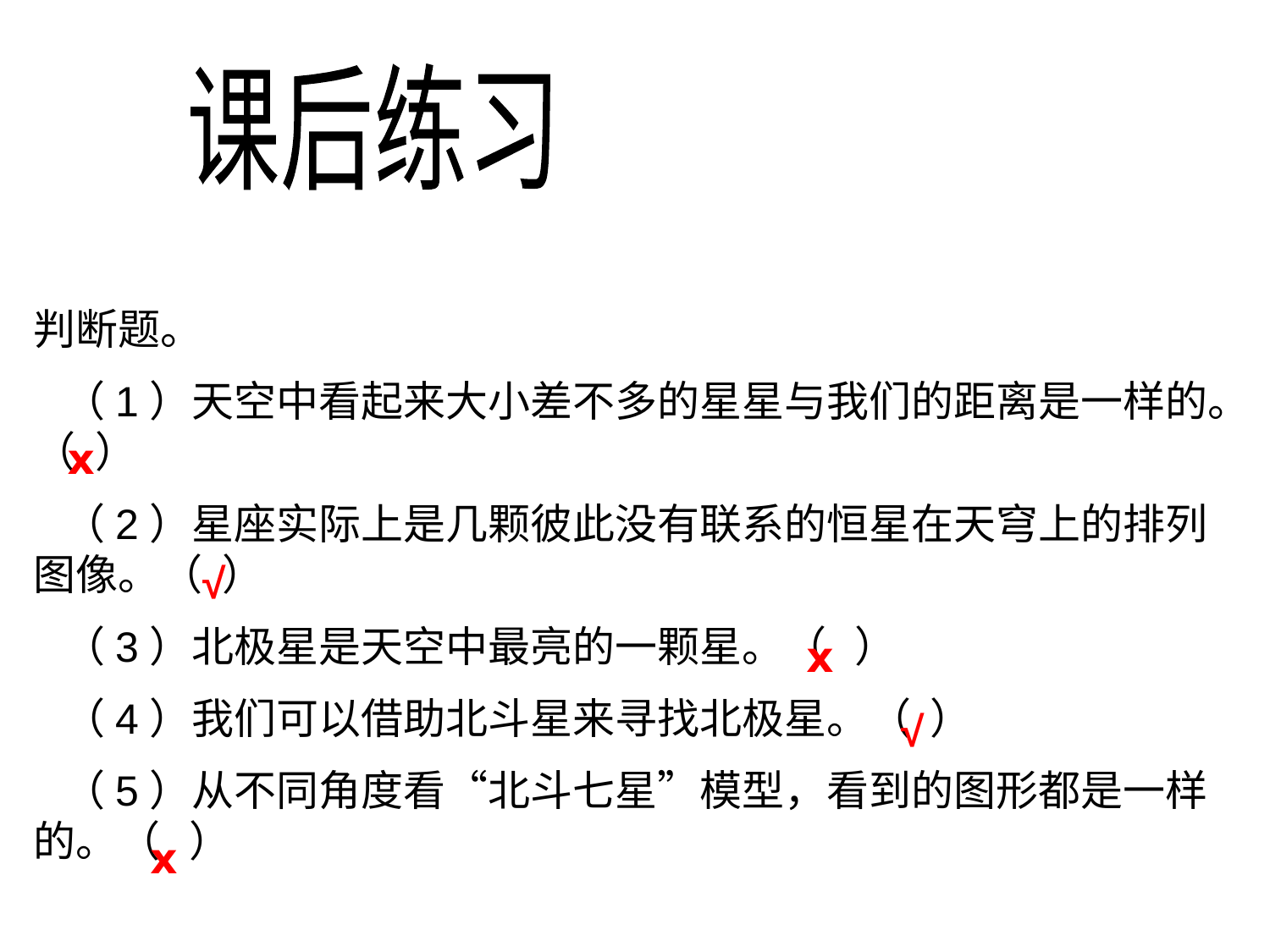

课后练习
判断题。
  （1）天空中看起来大小差不多的星星与我们的距离是一样的。（  ）
  （2）星座实际上是几颗彼此没有联系的恒星在天穹上的排列图像。（  ）
  （3）北极星是天空中最亮的一颗星。（   ）
  （4）我们可以借助北斗星来寻找北极星。（  ）
  （5）从不同角度看“北斗七星”模型，看到的图形都是一样的。（   ）
ⅹ
√
ⅹ
√
ⅹ